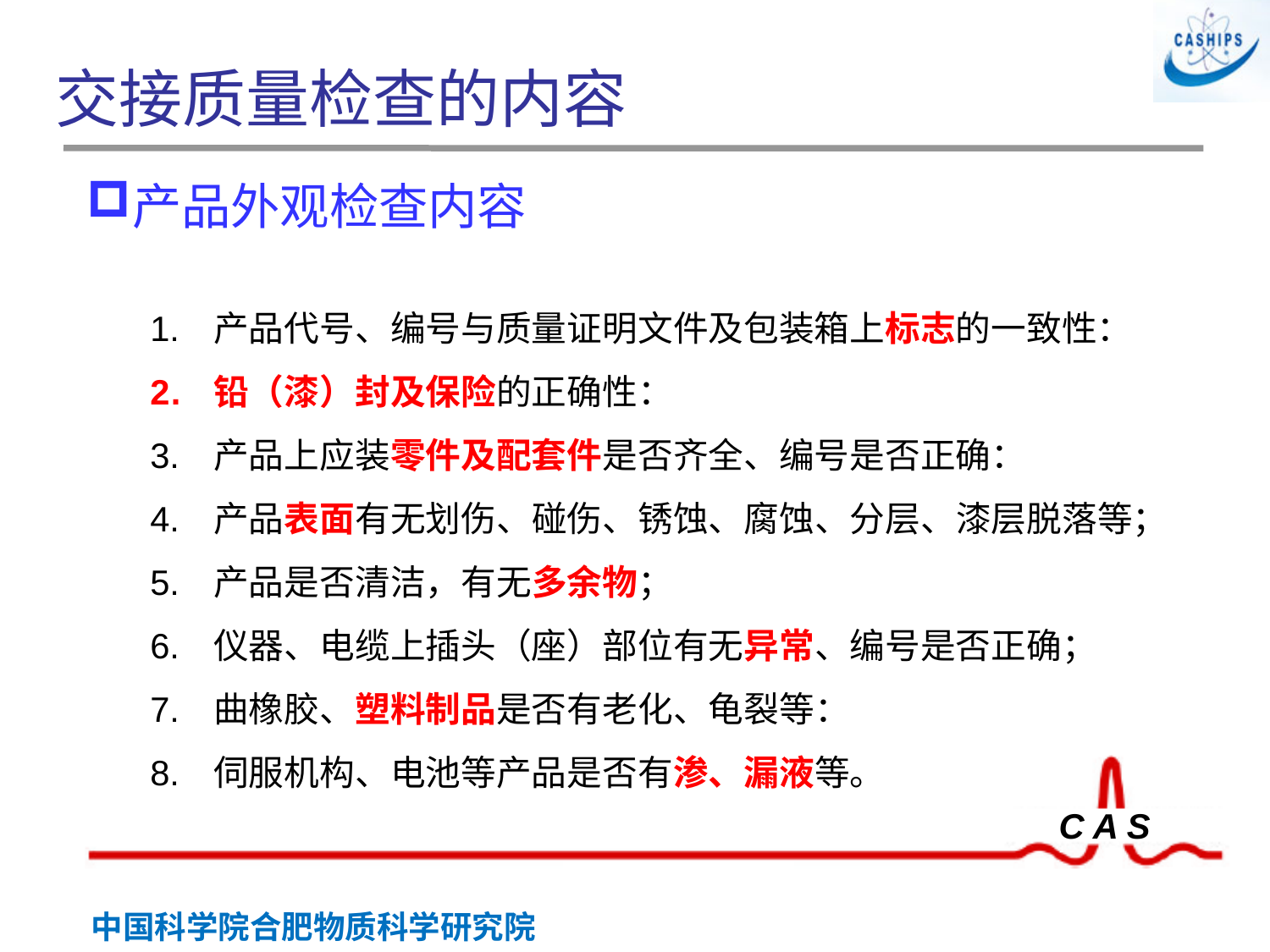

# 交接质量检查的内容
产品外观检查内容

产品代号、编号与质量证明文件及包装箱上标志的一致性：
铅（漆）封及保险的正确性：
产品上应装零件及配套件是否齐全、编号是否正确：
产品表面有无划伤、碰伤、锈蚀、腐蚀、分层、漆层脱落等；
产品是否清洁，有无多余物；
仪器、电缆上插头（座）部位有无异常、编号是否正确；
曲橡胶、塑料制品是否有老化、龟裂等：
伺服机构、电池等产品是否有渗、漏液等。

  胶印章
钢印章
封印章